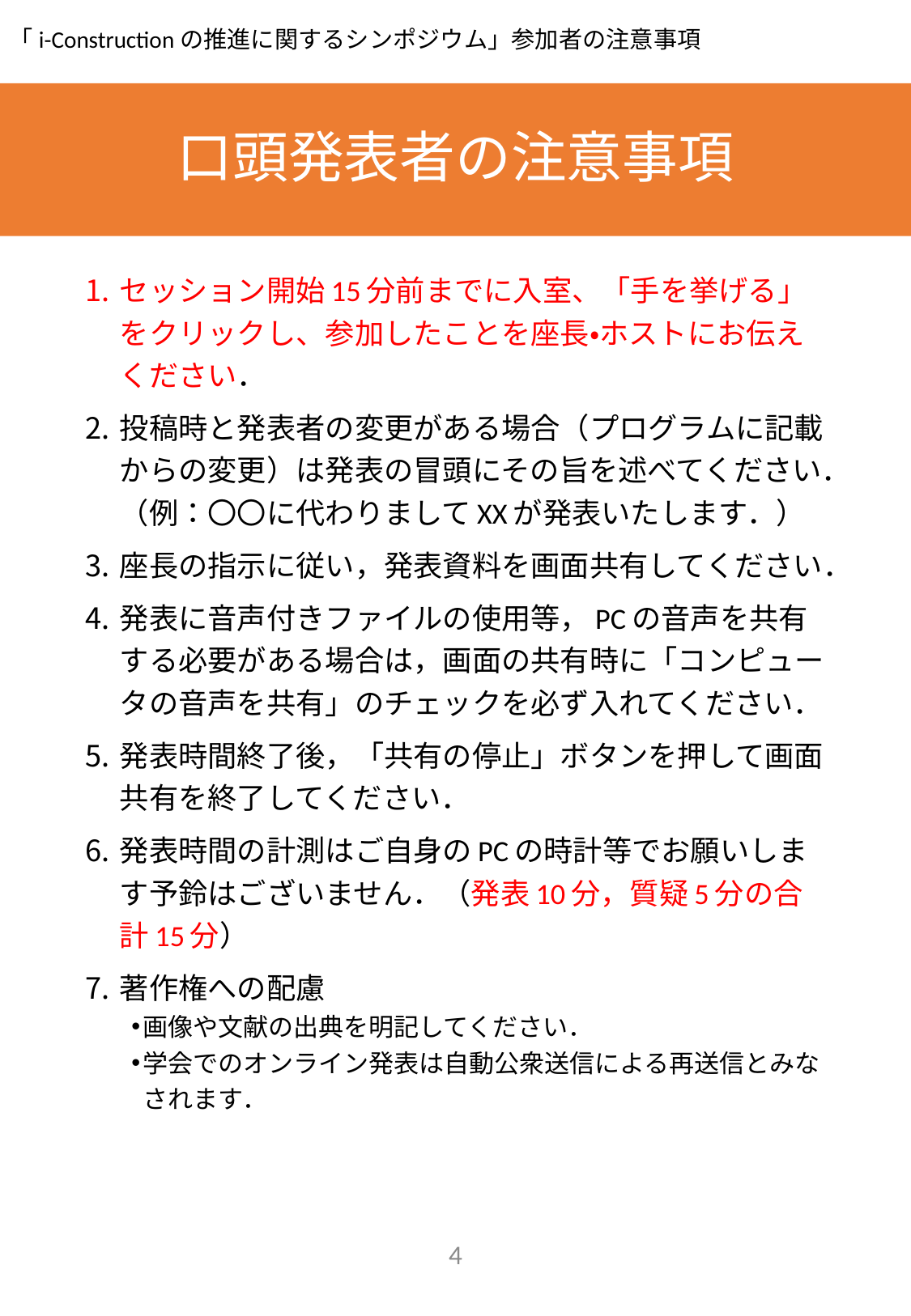

# 口頭発表者の注意事項
セッション開始15分前までに入室、「手を挙げる」をクリックし、参加したことを座長・ホストにお伝えください．
投稿時と発表者の変更がある場合（プログラムに記載からの変更）は発表の冒頭にその旨を述べてください．（例：〇〇に代わりましてXXが発表いたします．）
座長の指示に従い，発表資料を画面共有してください．
発表に音声付きファイルの使用等，PCの音声を共有する必要がある場合は，画面の共有時に「コンピュータの音声を共有」のチェックを必ず入れてください．
発表時間終了後，「共有の停止」ボタンを押して画面共有を終了してください．
発表時間の計測はご自身のPCの時計等でお願いします予鈴はございません．（発表10分，質疑5分の合計15分）
著作権への配慮
画像や文献の出典を明記してください．
学会でのオンライン発表は自動公衆送信による再送信とみなされます．
4